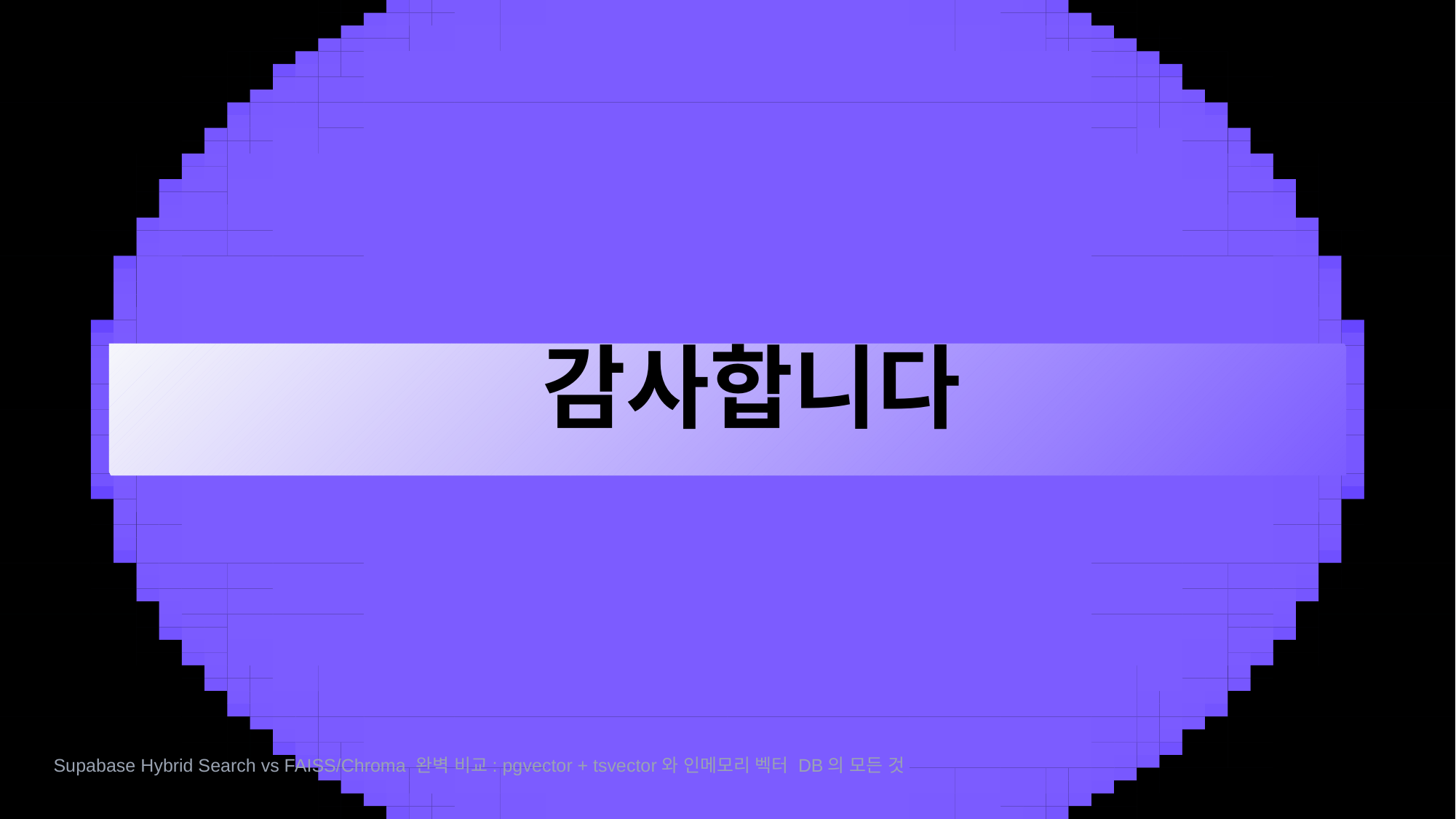

감사합니다

Supabase Hybrid Search vs FAISS/Chroma 완벽 비교: pgvector + tsvector와 인메모리 벡터 DB의 모든 것